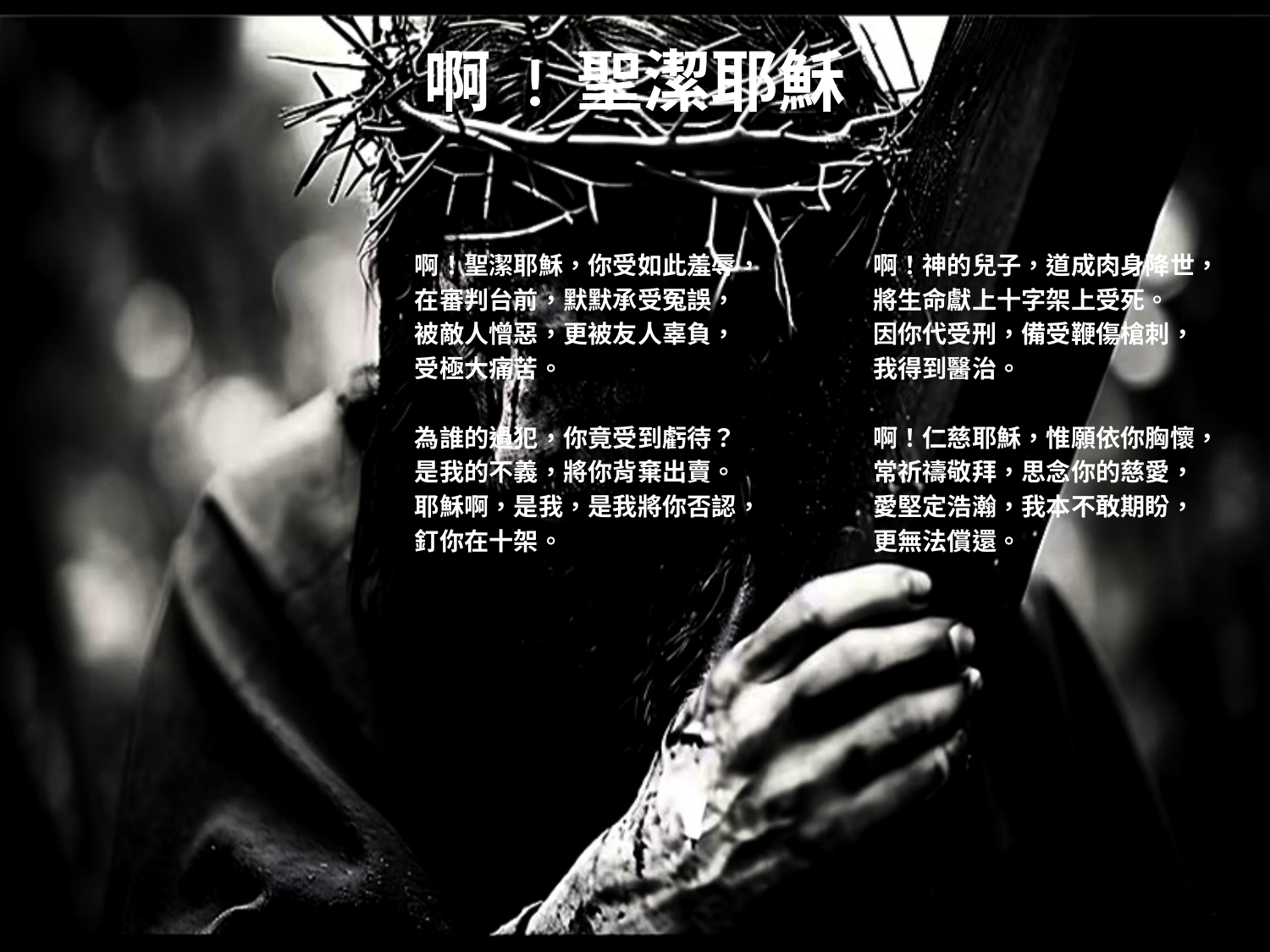

# 啊 ! 聖潔耶穌
啊！聖潔耶穌，你受如此羞辱，
在審判台前，默默承受冤誤，
被敵人憎惡，更被友人辜負，
受極大痛苦。

為誰的過犯，你竟受到虧待？
是我的不義，將你背棄出賣。
耶穌啊，是我，是我將你否認，
釘你在十架。

啊！神的兒子，道成肉身降世，
將生命獻上十字架上受死。
因你代受刑，備受鞭傷槍刺，
我得到醫治。

啊！仁慈耶穌，惟願依你胸懷，
常祈禱敬拜，思念你的慈愛，
愛堅定浩瀚，我本不敢期盼，
更無法償還。